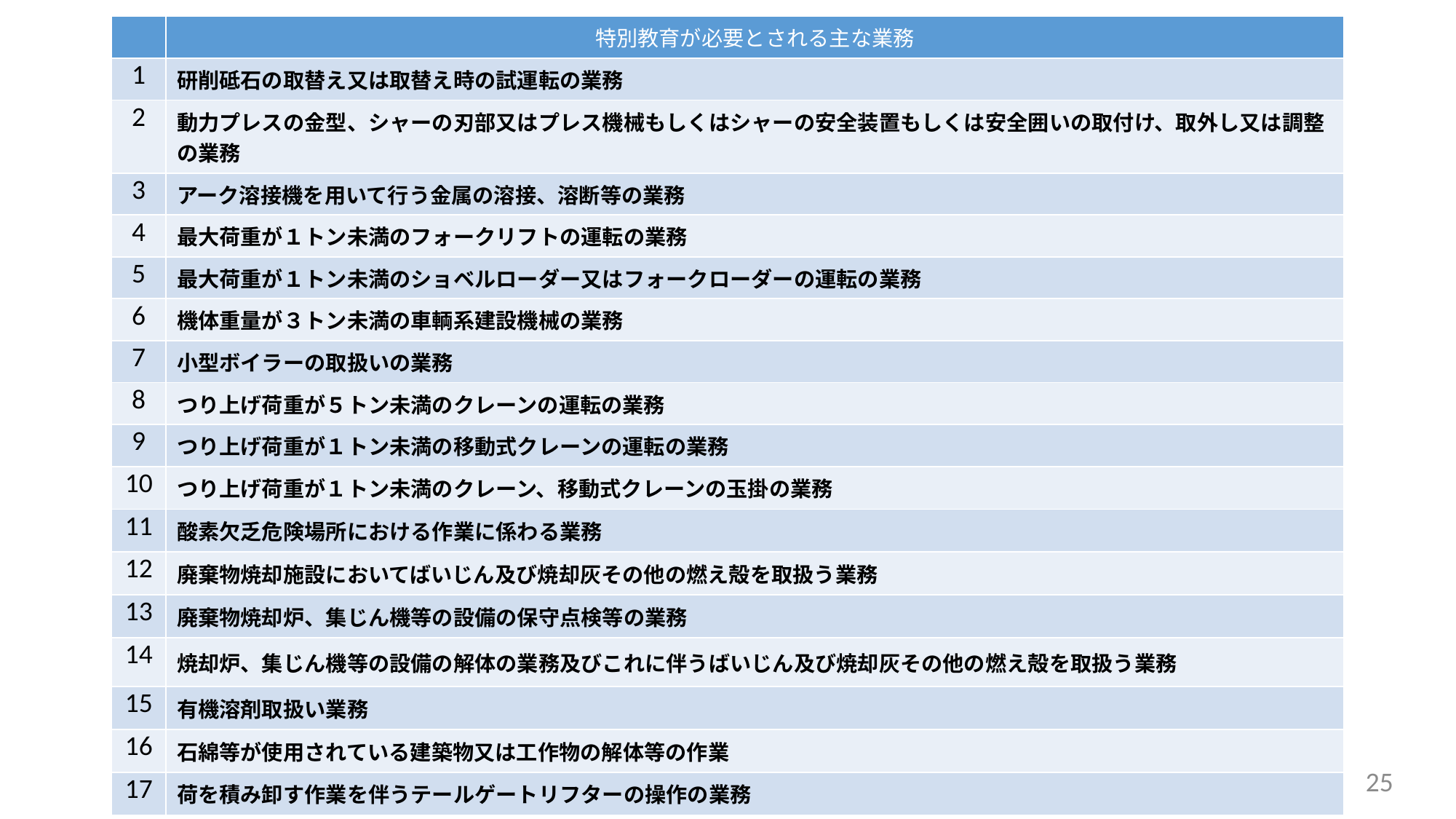

|  | 特別教育が必要とされる主な業務 |
| --- | --- |
| 1 | 研削砥石の取替え又は取替え時の試運転の業務 |
| 2 | 動力プレスの金型、シャーの刃部又はプレス機械もしくはシャーの安全装置もしくは安全囲いの取付け、取外し又は調整の業務 |
| 3 | アーク溶接機を用いて行う金属の溶接、溶断等の業務 |
| 4 | 最大荷重が１トン未満のフォークリフトの運転の業務 |
| 5 | 最大荷重が１トン未満のショベルローダー又はフォークローダーの運転の業務 |
| 6 | 機体重量が３トン未満の車輌系建設機械の業務 |
| 7 | 小型ボイラーの取扱いの業務 |
| 8 | つり上げ荷重が５トン未満のクレーンの運転の業務 |
| 9 | つり上げ荷重が１トン未満の移動式クレーンの運転の業務 |
| 10 | つり上げ荷重が１トン未満のクレーン、移動式クレーンの玉掛の業務 |
| 11 | 酸素欠乏危険場所における作業に係わる業務 |
| 12 | 廃棄物焼却施設においてばいじん及び焼却灰その他の燃え殻を取扱う業務 |
| 13 | 廃棄物焼却炉、集じん機等の設備の保守点検等の業務 |
| 14 | 焼却炉、集じん機等の設備の解体の業務及びこれに伴うばいじん及び焼却灰その他の燃え殻を取扱う業務 |
| 15 | 有機溶剤取扱い業務 |
| 16 | 石綿等が使用されている建築物又は工作物の解体等の作業 |
| 17 | 荷を積み卸す作業を伴うテールゲートリフターの操作の業務 |
25